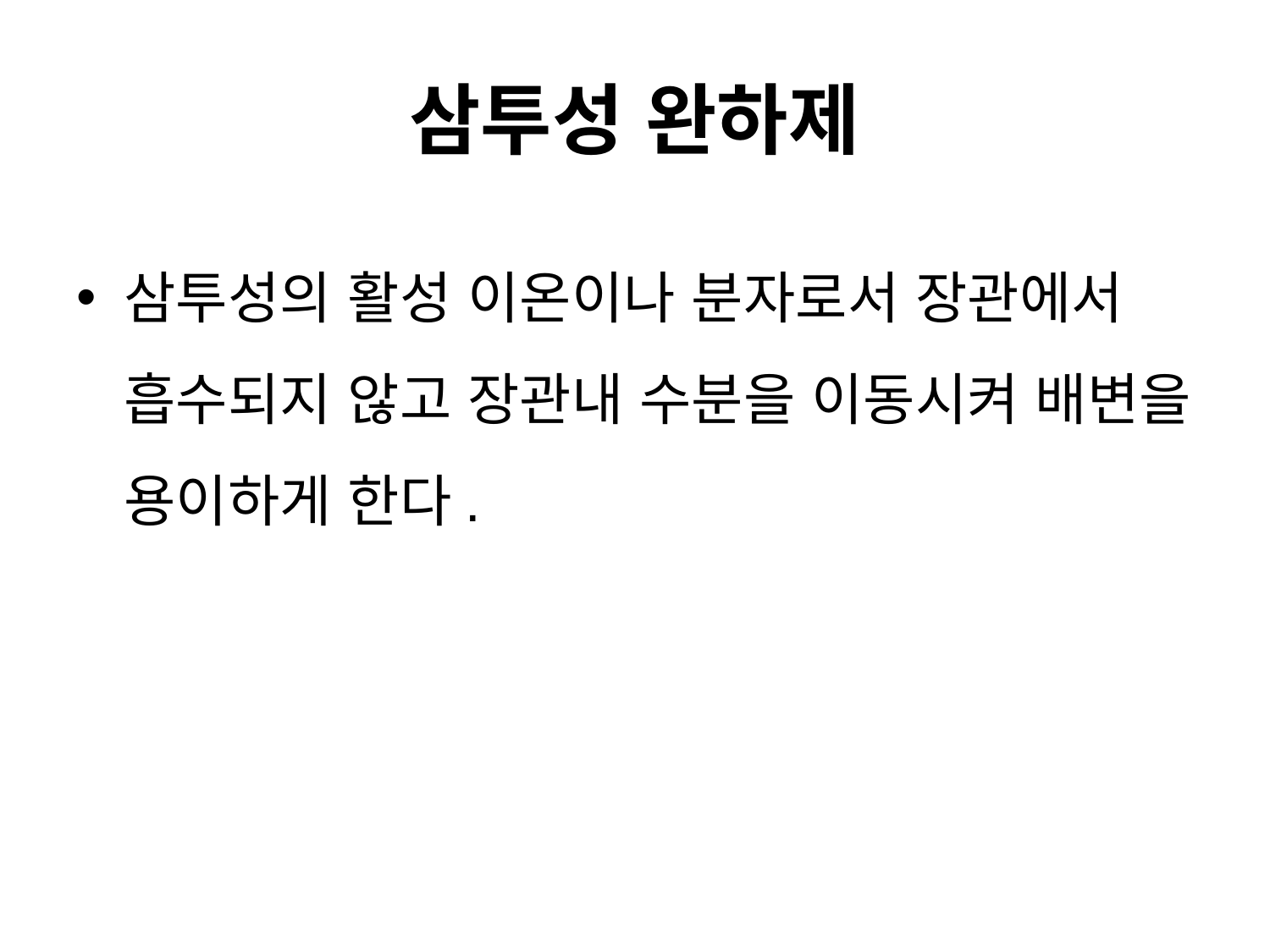

# 삼투성 완하제
삼투성의 활성 이온이나 분자로서 장관에서 흡수되지 않고 장관내 수분을 이동시켜 배변을 용이하게 한다.